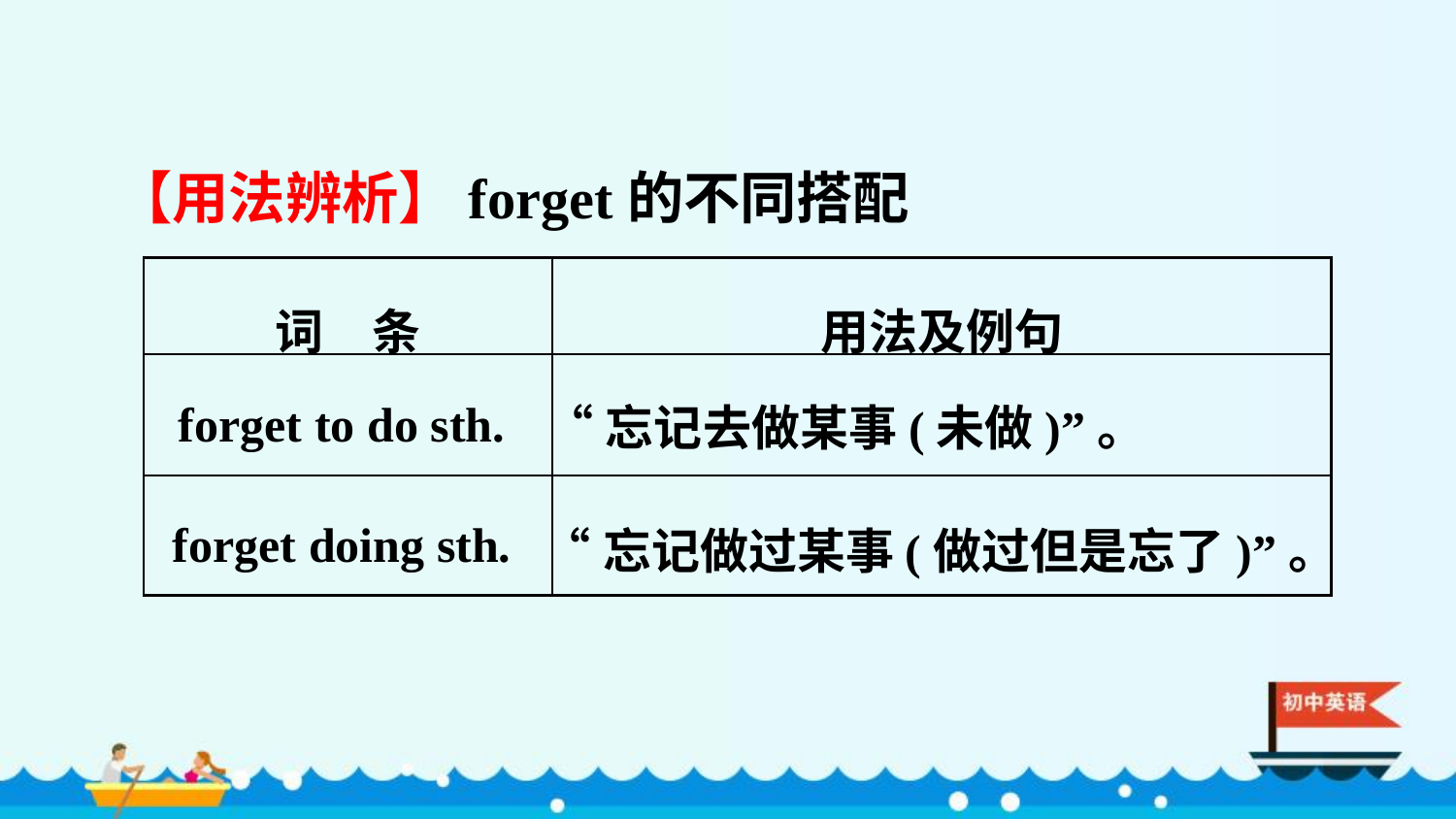

【用法辨析】forget的不同搭配
| 词　条 | 用法及例句 |
| --- | --- |
| forget to do sth. |  |
| forget doing sth. |  |
“忘记去做某事(未做)”。
“忘记做过某事(做过但是忘了)”。